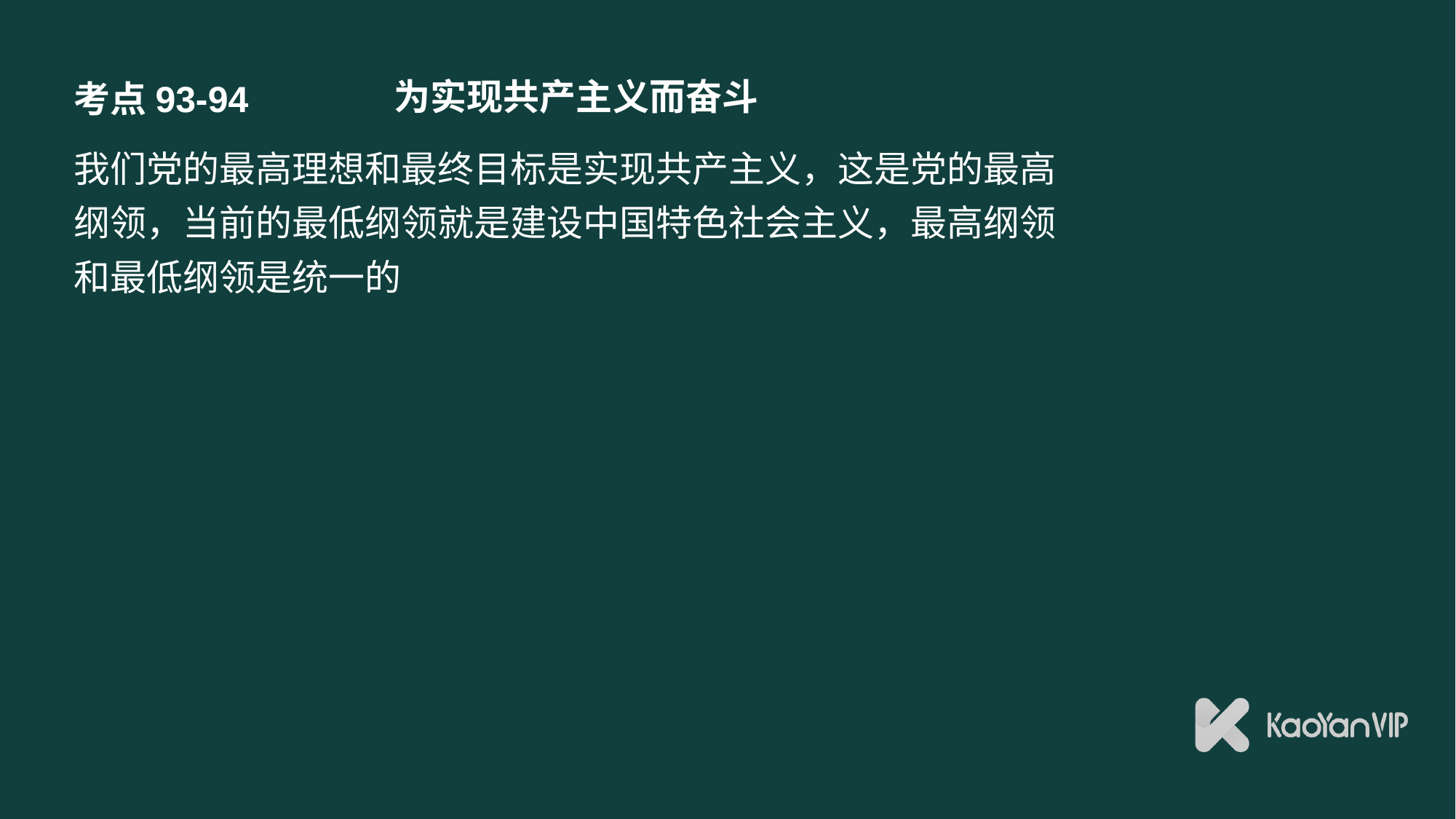

# 为实现共产主义而奋斗
考点93-94
我们党的最高理想和最终目标是实现共产主义，这是党的最高纲领，当前的最低纲领就是建设中国特色社会主义，最高纲领和最低纲领是统一的